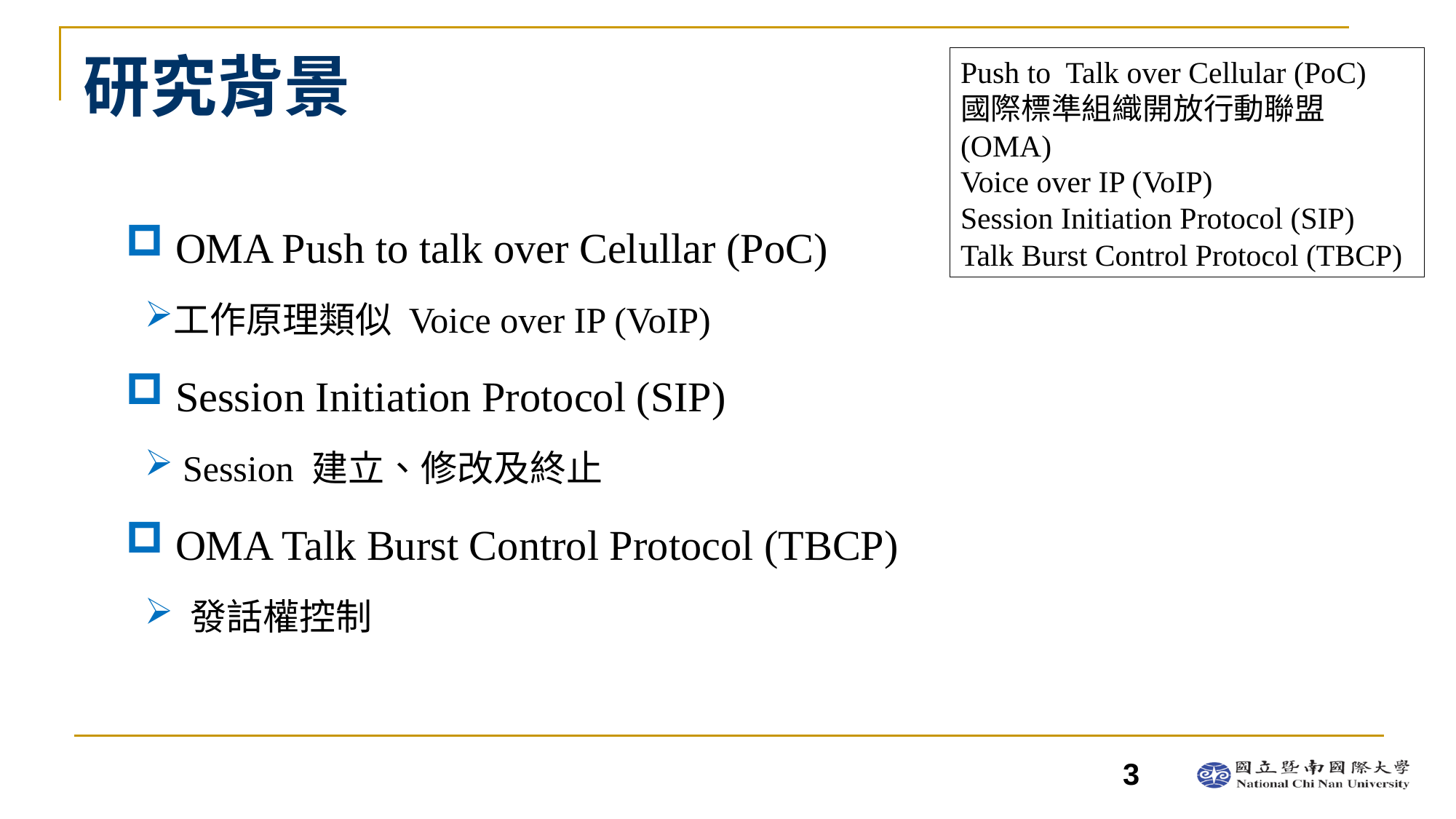

# 研究背景
Push to  Talk over Cellular (PoC)
國際標準組織開放行動聯盟(OMA)
Voice over IP (VoIP)
Session Initiation Protocol (SIP)
Talk Burst Control Protocol (TBCP)
 OMA Push to talk over Celullar (PoC)
工作原理類似 Voice over IP (VoIP)
 Session Initiation Protocol (SIP)
 Session 建立、修改及終止
 OMA Talk Burst Control Protocol (TBCP)
 發話權控制